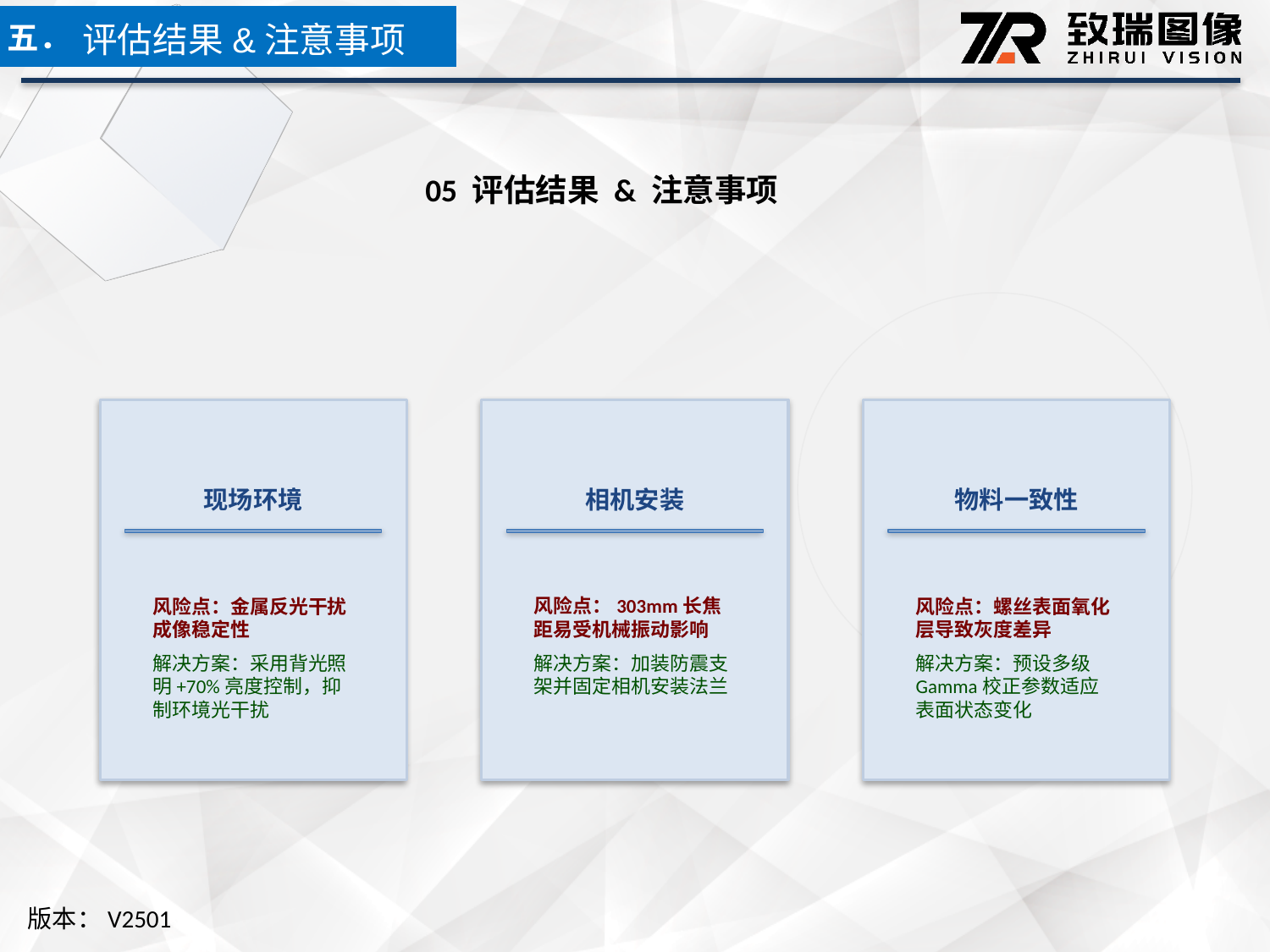

五．
评估结果&注意事项

05 评估结果 & 注意事项

现场环境

相机安装

物料一致性

风险点：金属反光干扰成像稳定性
解决方案：采用背光照明+70%亮度控制，抑制环境光干扰

风险点：303mm长焦距易受机械振动影响
解决方案：加装防震支架并固定相机安装法兰

风险点：螺丝表面氧化层导致灰度差异
解决方案：预设多级Gamma校正参数适应表面状态变化